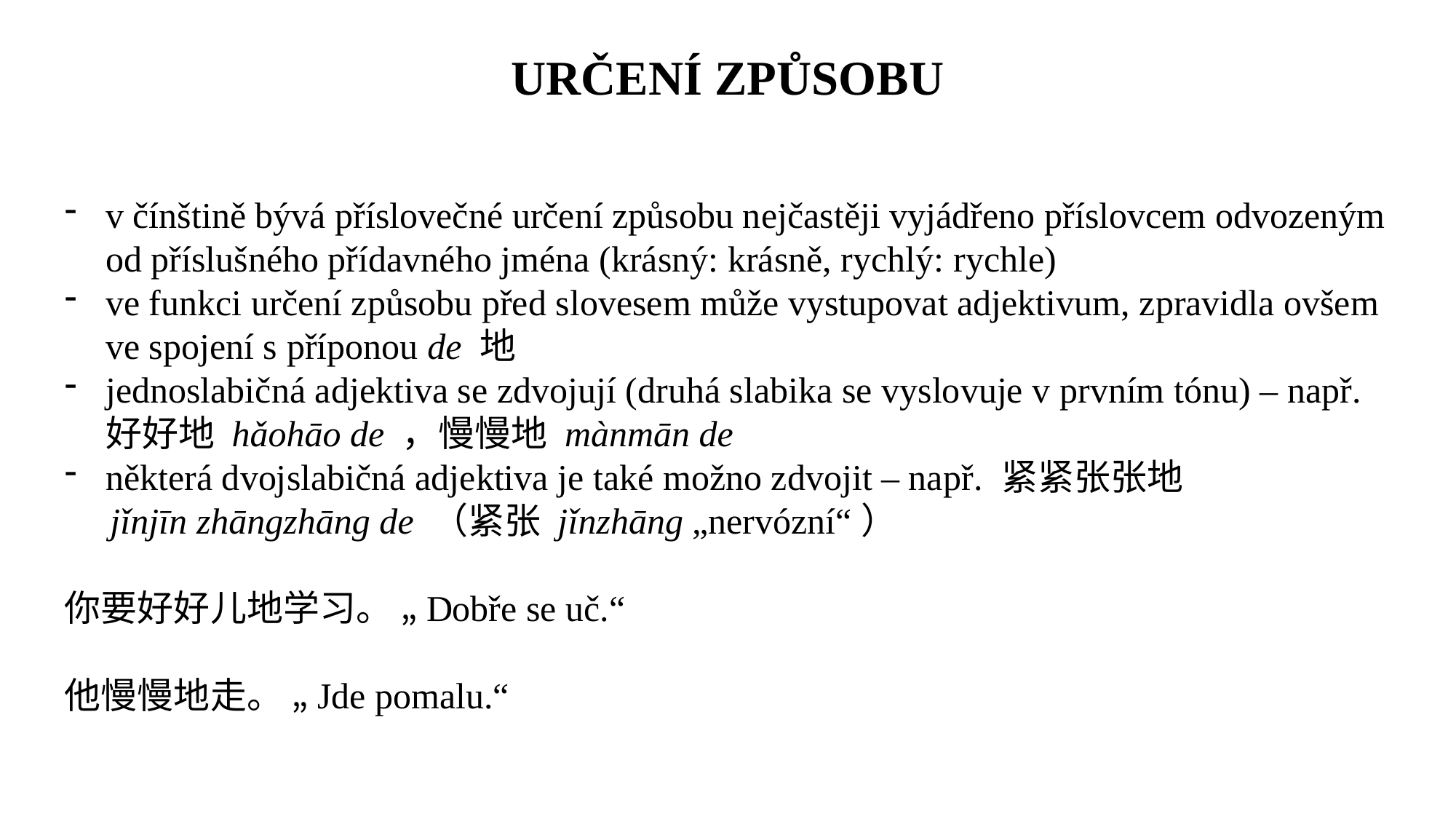

URČENÍ ZPŮSOBU

v čínštině bývá příslovečné určení způsobu nejčastěji vyjádřeno příslovcem odvozeným od příslušného přídavného jména (krásný: krásně, rychlý: rychle)
ve funkci určení způsobu před slovesem může vystupovat adjektivum, zpravidla ovšem ve spojení s příponou de 地
jednoslabičná adjektiva se zdvojují (druhá slabika se vyslovuje v prvním tónu) – např. 好好地 hǎohāo de ，慢慢地 mànmān de
některá dvojslabičná adjektiva je také možno zdvojit – např. 紧紧张张地
     jǐnjīn zhāngzhāng de （紧张 jǐnzhāng „nervózní“）

你要好好儿地学习。 „Dobře se uč.“

他慢慢地走。 „Jde pomalu.“